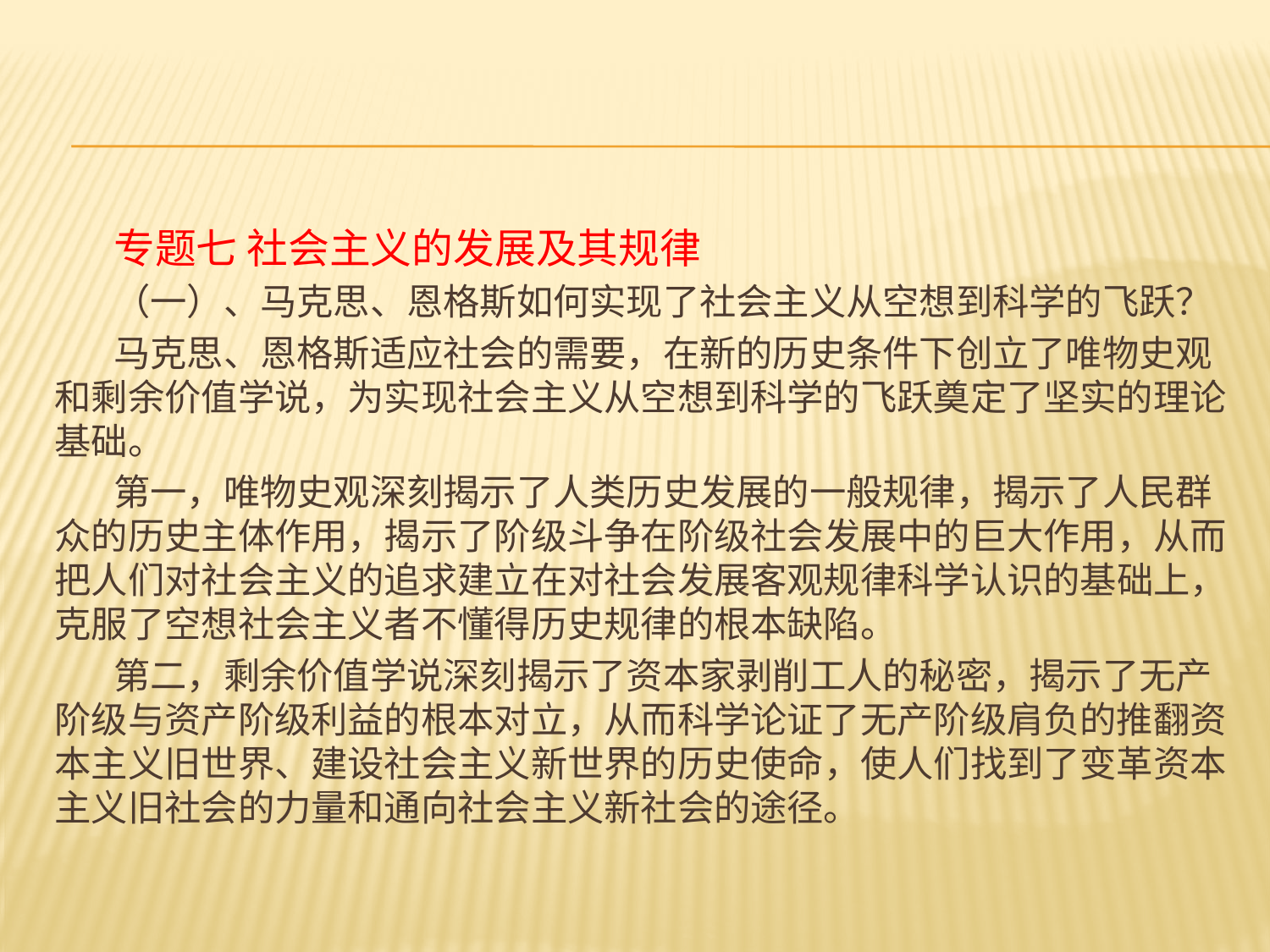

#
专题七 社会主义的发展及其规律
（一）、马克思、恩格斯如何实现了社会主义从空想到科学的飞跃？
马克思、恩格斯适应社会的需要，在新的历史条件下创立了唯物史观和剩余价值学说，为实现社会主义从空想到科学的飞跃奠定了坚实的理论基础。
第一，唯物史观深刻揭示了人类历史发展的一般规律，揭示了人民群众的历史主体作用，揭示了阶级斗争在阶级社会发展中的巨大作用，从而把人们对社会主义的追求建立在对社会发展客观规律科学认识的基础上，克服了空想社会主义者不懂得历史规律的根本缺陷。
第二，剩余价值学说深刻揭示了资本家剥削工人的秘密，揭示了无产阶级与资产阶级利益的根本对立，从而科学论证了无产阶级肩负的推翻资本主义旧世界、建设社会主义新世界的历史使命，使人们找到了变革资本主义旧社会的力量和通向社会主义新社会的途径。